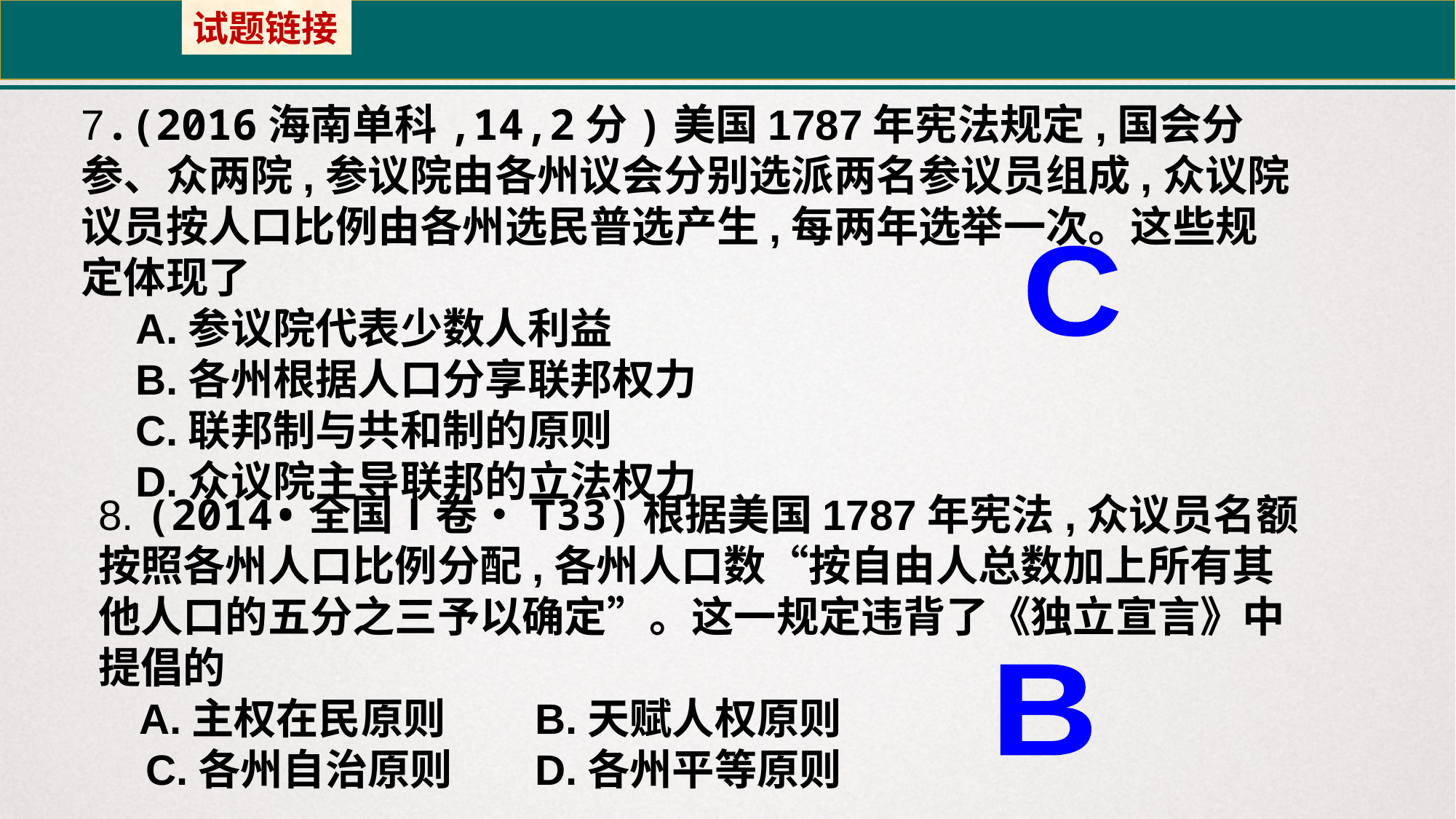

试题链接
7.(2016海南单科,14,2分)美国1787年宪法规定,国会分参、众两院,参议院由各州议会分别选派两名参议员组成,众议院议员按人口比例由各州选民普选产生,每两年选举一次。这些规定体现了
A.参议院代表少数人利益
B.各州根据人口分享联邦权力
C.联邦制与共和制的原则
D.众议院主导联邦的立法权力
C
8. (2014•全国Ⅰ卷•T33)根据美国1787年宪法,众议员名额按照各州人口比例分配,各州人口数“按自由人总数加上所有其他人口的五分之三予以确定”。这一规定违背了《独立宣言》中提倡的
    A.主权在民原则	B.天赋人权原则
    C.各州自治原则	D.各州平等原则
B